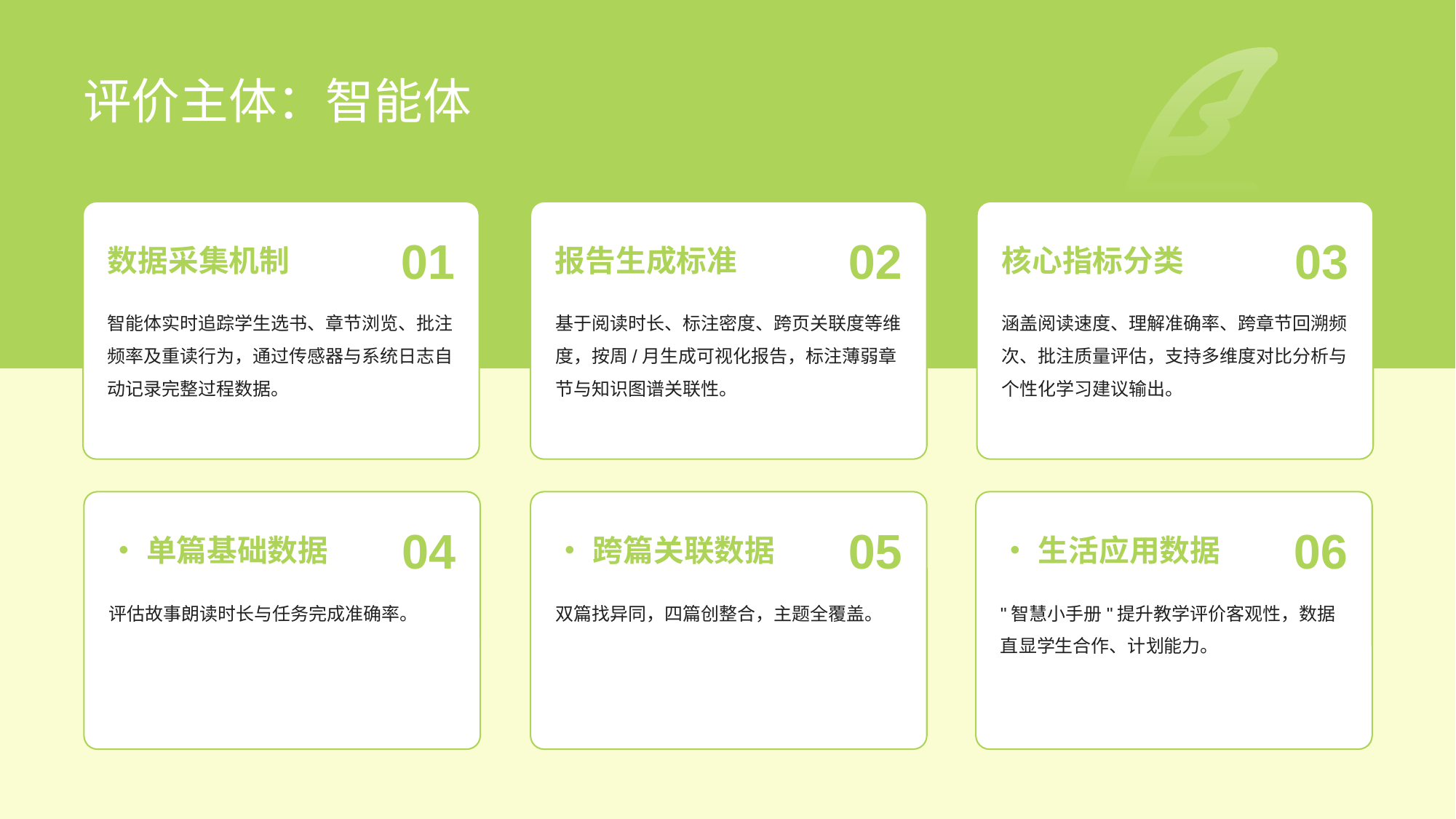

# 评价主体：智能体

数据采集机制
01
报告生成标准
02
核心指标分类
03
智能体实时追踪学生选书、章节浏览、批注频率及重读行为，通过传感器与系统日志自动记录完整过程数据。
基于阅读时长、标注密度、跨页关联度等维度，按周/月生成可视化报告，标注薄弱章节与知识图谱关联性。
涵盖阅读速度、理解准确率、跨章节回溯频次、批注质量评估，支持多维度对比分析与个性化学习建议输出。

•单篇基础数据
04
•跨篇关联数据
05
•生活应用数据
06
评估故事朗读时长与任务完成准确率。
双篇找异同，四篇创整合，主题全覆盖。
"智慧小手册"提升教学评价客观性，数据直显学生合作、计划能力。